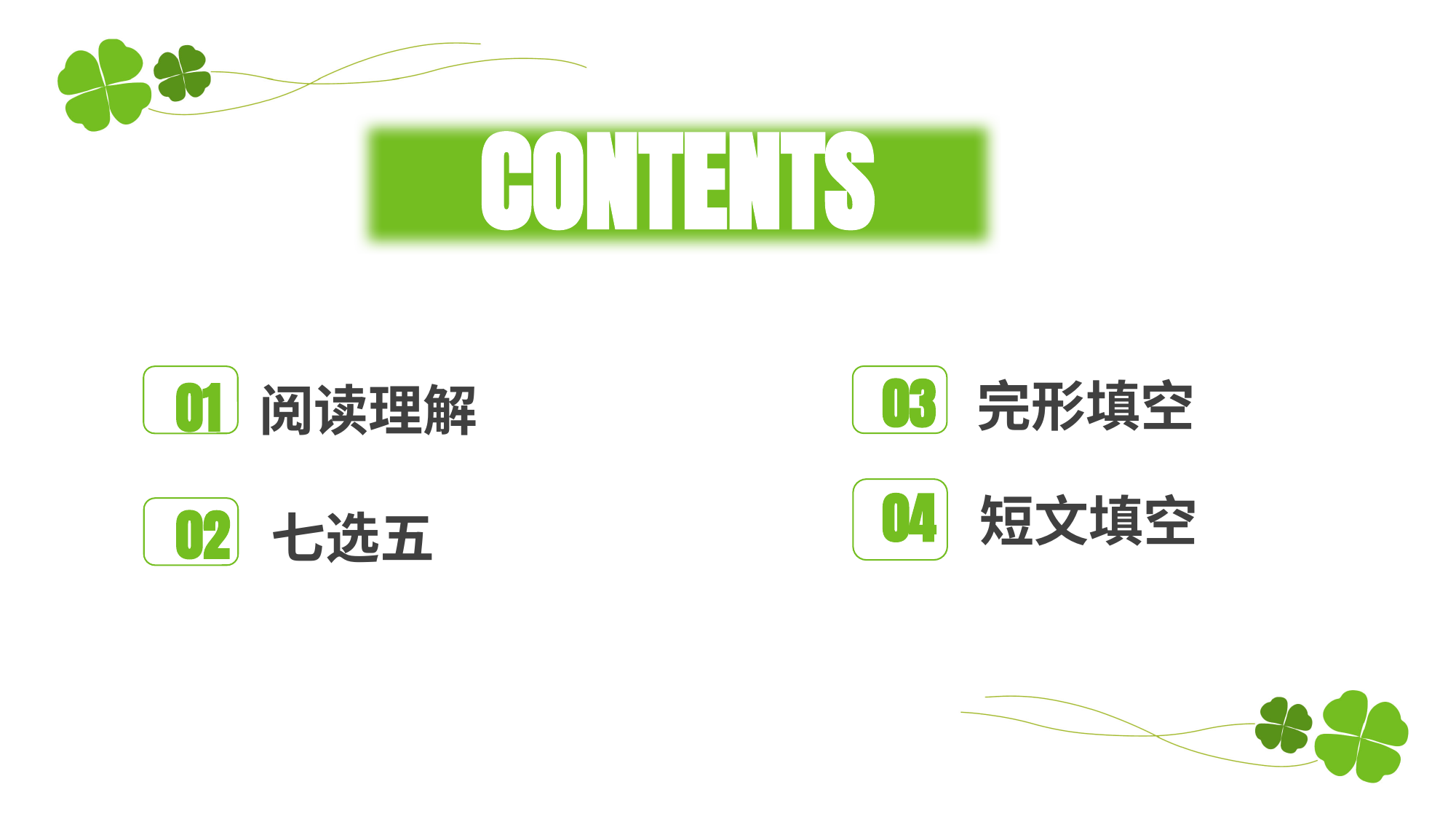

CONTENTS

03  完形填空
01  阅读理解

04  短文填空

02  七选五